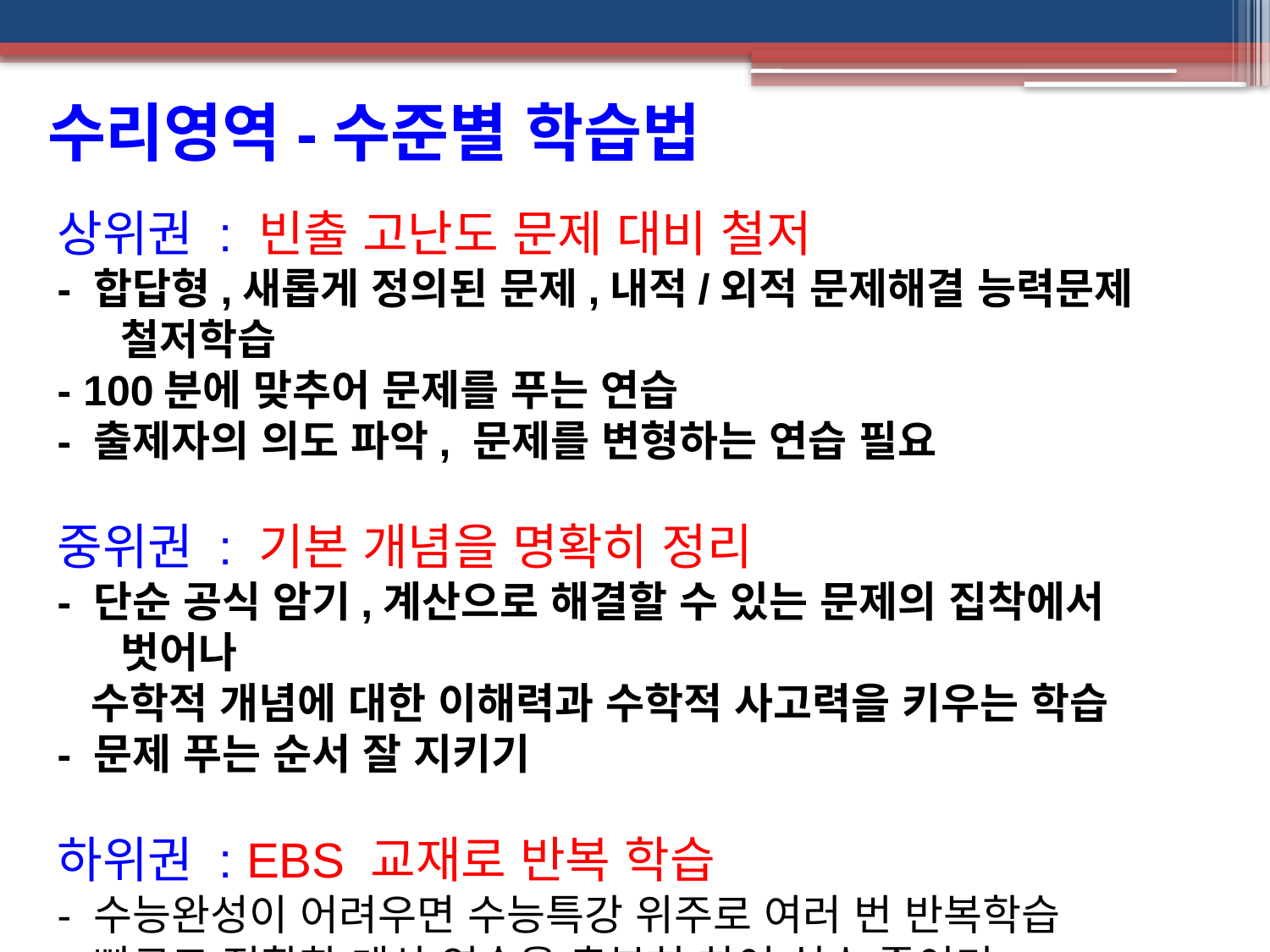

수리영역-수준별 학습법
상위권 : 빈출 고난도 문제 대비 철저
- 합답형,새롭게 정의된 문제,내적/외적 문제해결 능력문제 철저학습
- 100분에 맞추어 문제를 푸는 연습
- 출제자의 의도 파악, 문제를 변형하는 연습 필요

중위권 : 기본 개념을 명확히 정리
- 단순 공식 암기,계산으로 해결할 수 있는 문제의 집착에서 벗어나
  수학적 개념에 대한 이해력과 수학적 사고력을 키우는 학습
- 문제 푸는 순서 잘 지키기

하위권 : EBS 교재로 반복 학습
- 수능완성이 어려우면 수능특강 위주로 여러 번 반복학습
- 빠르고 정확한 계산 연습을 충분히 하여 실수 줄이기